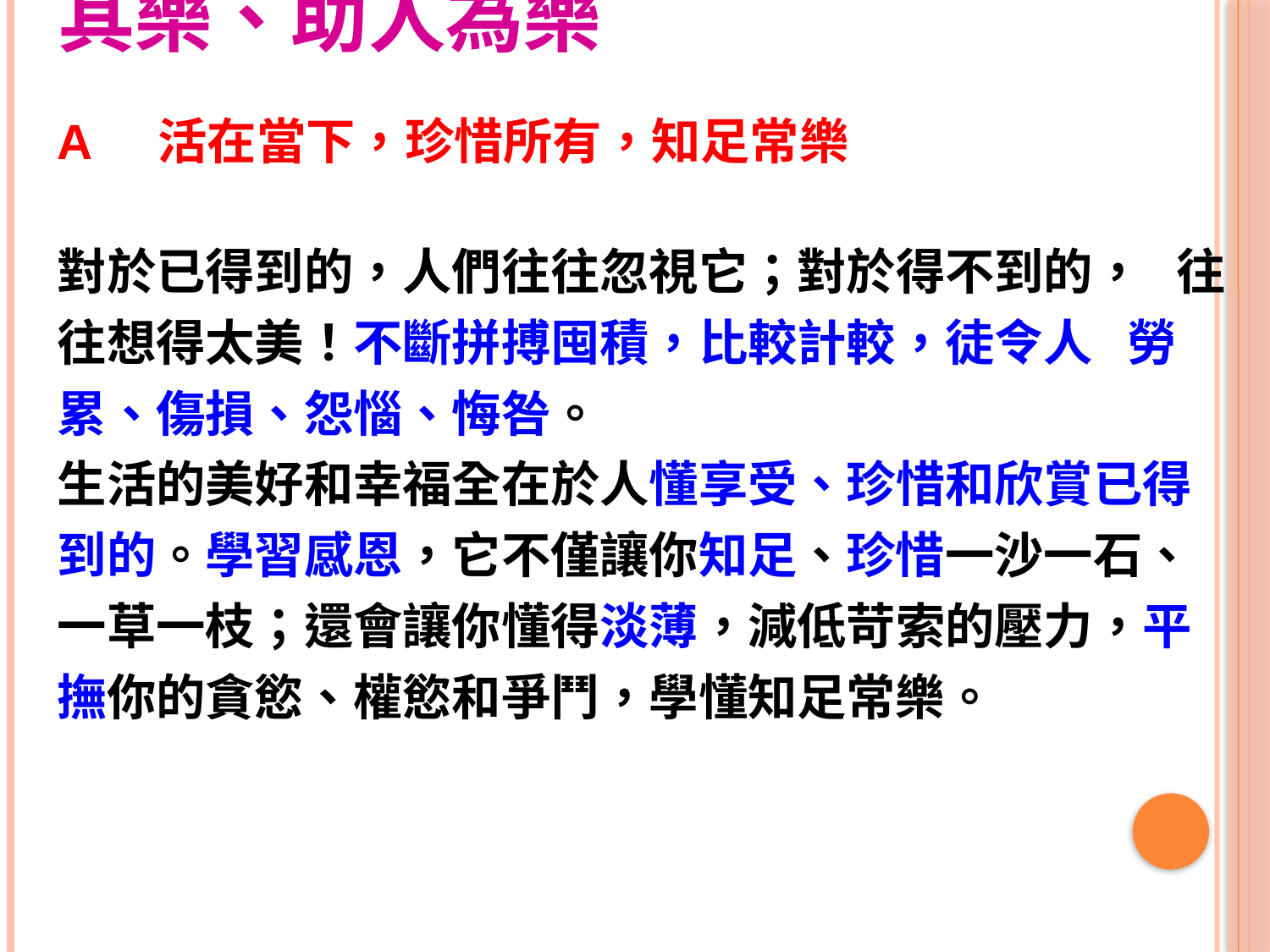

4    快樂三寶：知足常樂、自得其樂、助人為樂
A    活在當下，珍惜所有，知足常樂
對於已得到的，人們往往忽視它；對於得不到的，   往往想得太美！不斷拼搏囤積，比較計較，徒令人   勞累、傷損、怨惱、悔咎。
生活的美好和幸福全在於人懂享受、珍惜和欣賞已得到的。學習感恩，它不僅讓你知足、珍惜一沙一石、 一草一枝；還會讓你懂得淡薄，減低苛索的壓力，平撫你的貪慾、權慾和爭鬥，學懂知足常樂。